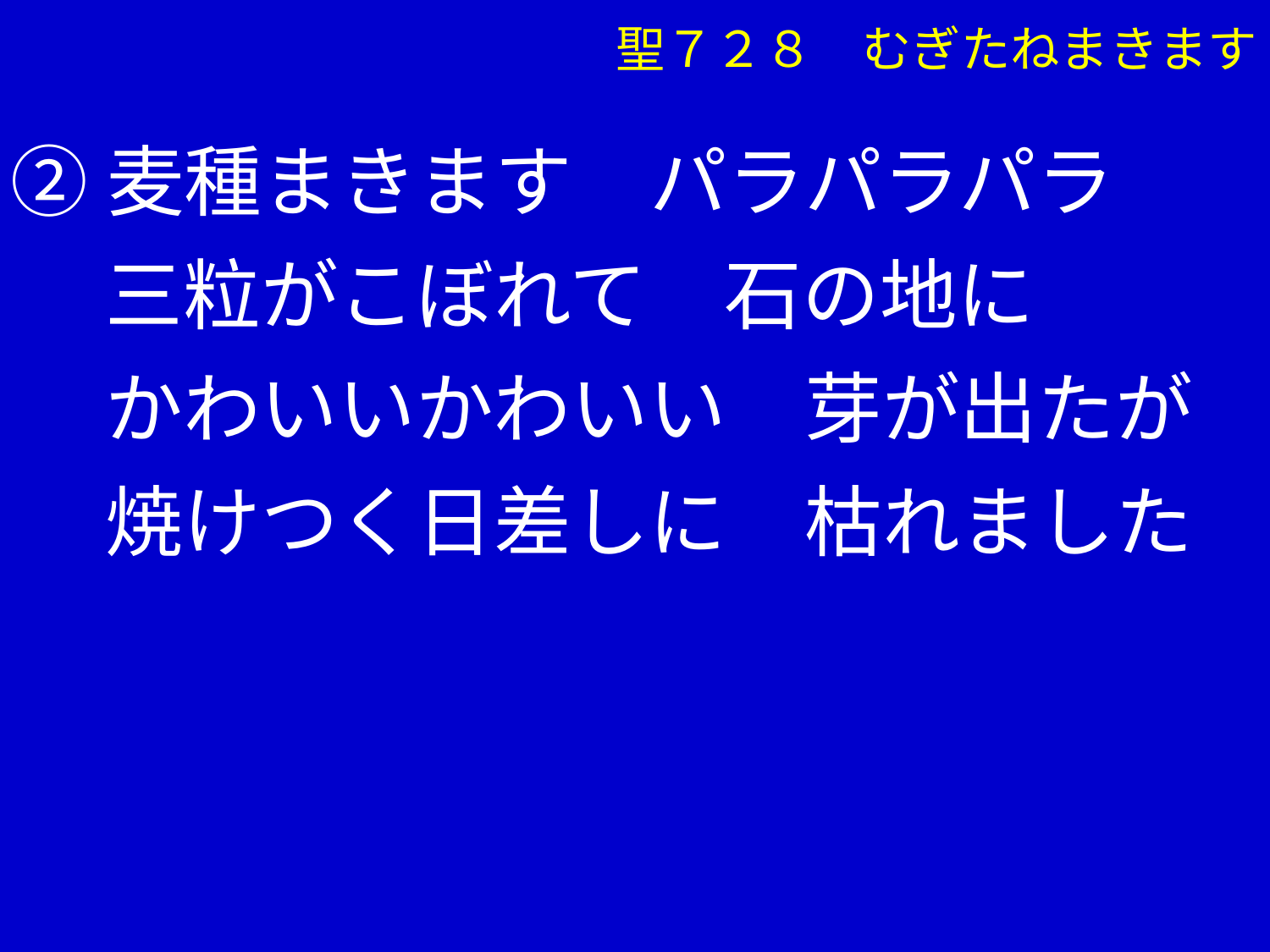

聖７２８　むぎたねまきます
②麦種まきます　パラパラパラ
　 三粒がこぼれて　石の地に
　 かわいいかわいい　芽が出たが
　 焼けつく日差しに　枯れました